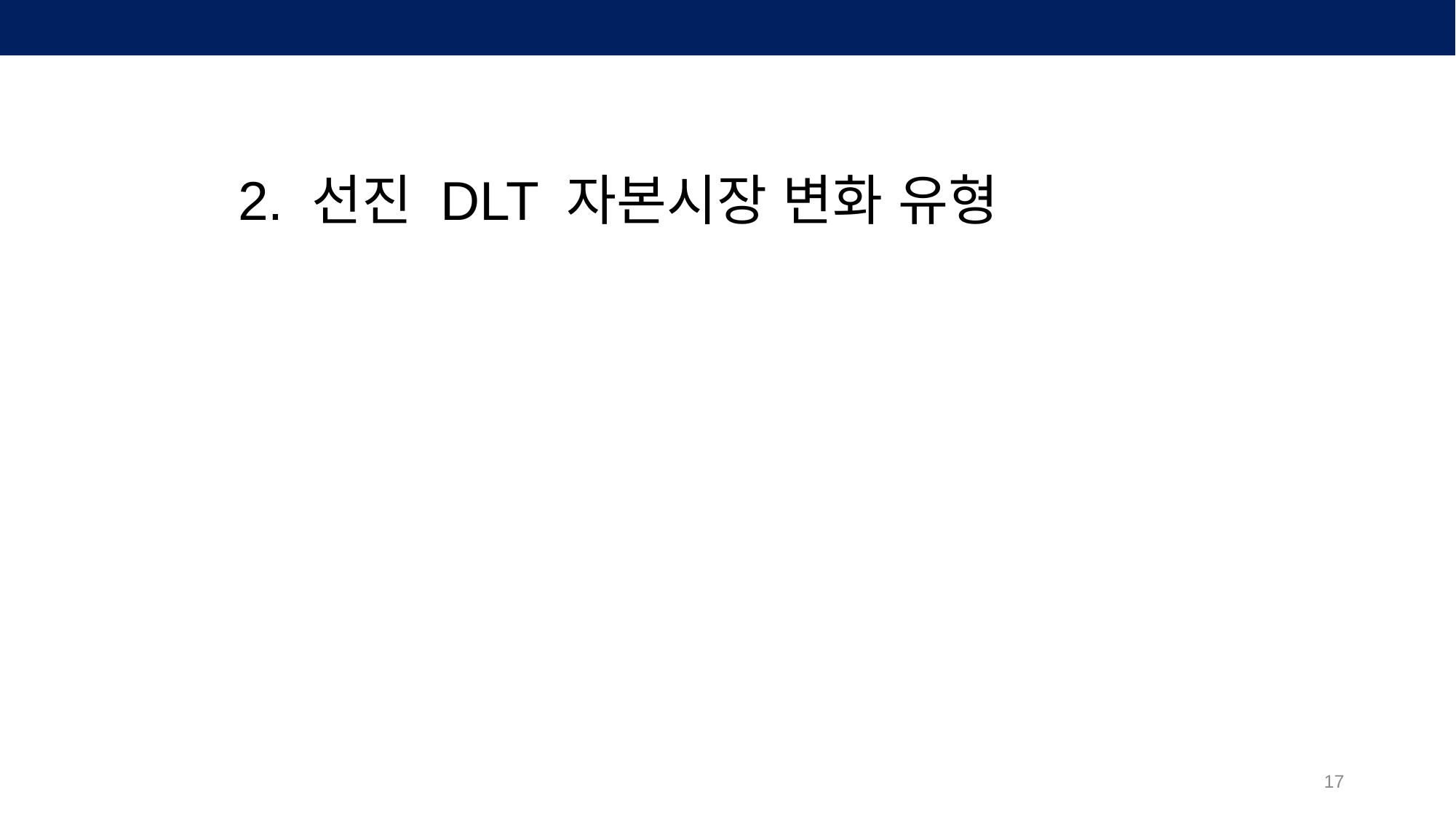

2. 선진 DLT 자본시장 변화 유형

17